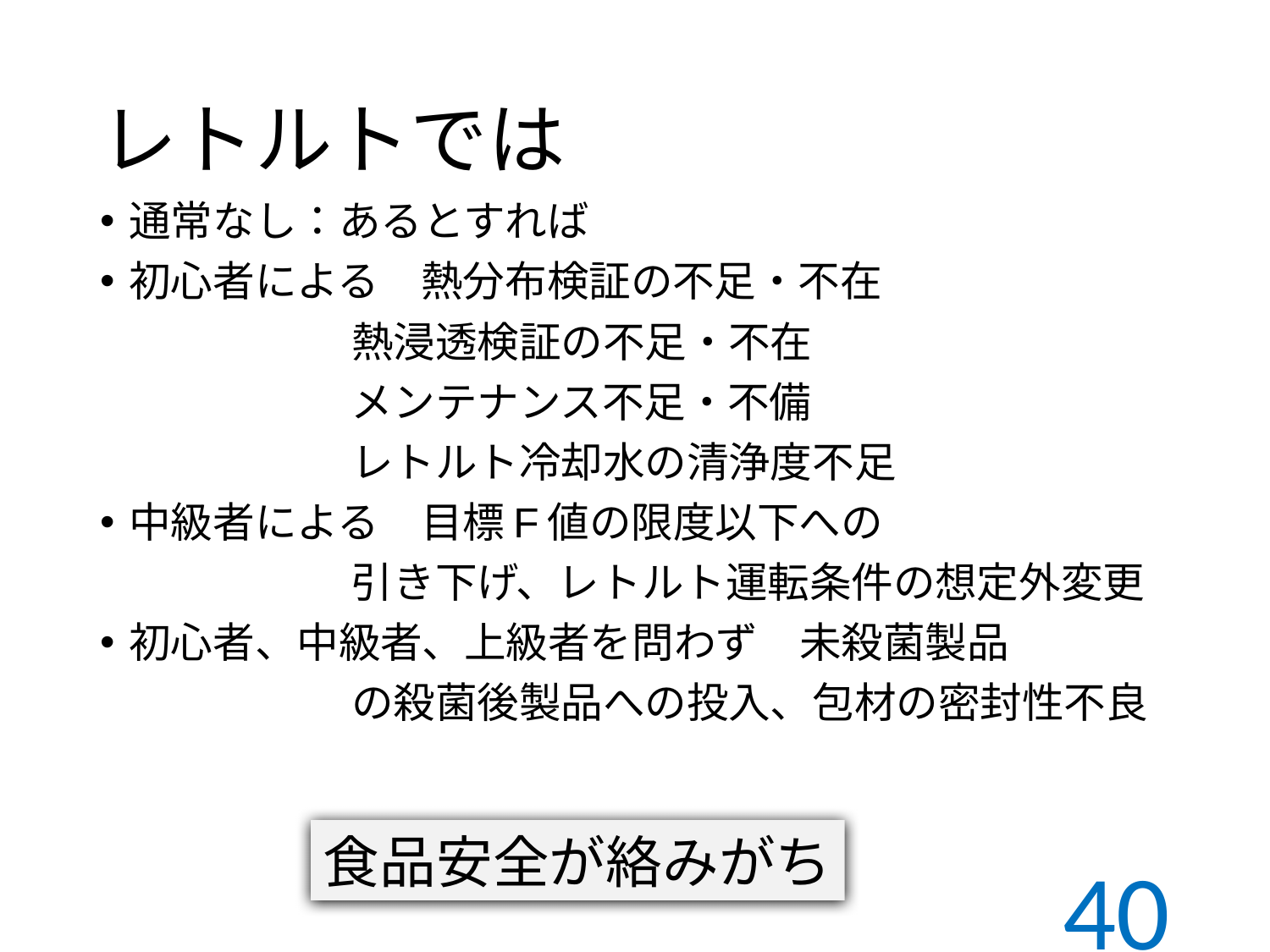

# レトルトでは
通常なし：あるとすれば
初心者による　熱分布検証の不足・不在
　　　　　　熱浸透検証の不足・不在
　　　　　　メンテナンス不足・不備
　　　　　　レトルト冷却水の清浄度不足
中級者による　目標F値の限度以下への
　　　　　　引き下げ、レトルト運転条件の想定外変更
初心者、中級者、上級者を問わず　未殺菌製品
　　　　　　の殺菌後製品への投入、包材の密封性不良
食品安全が絡みがち
40